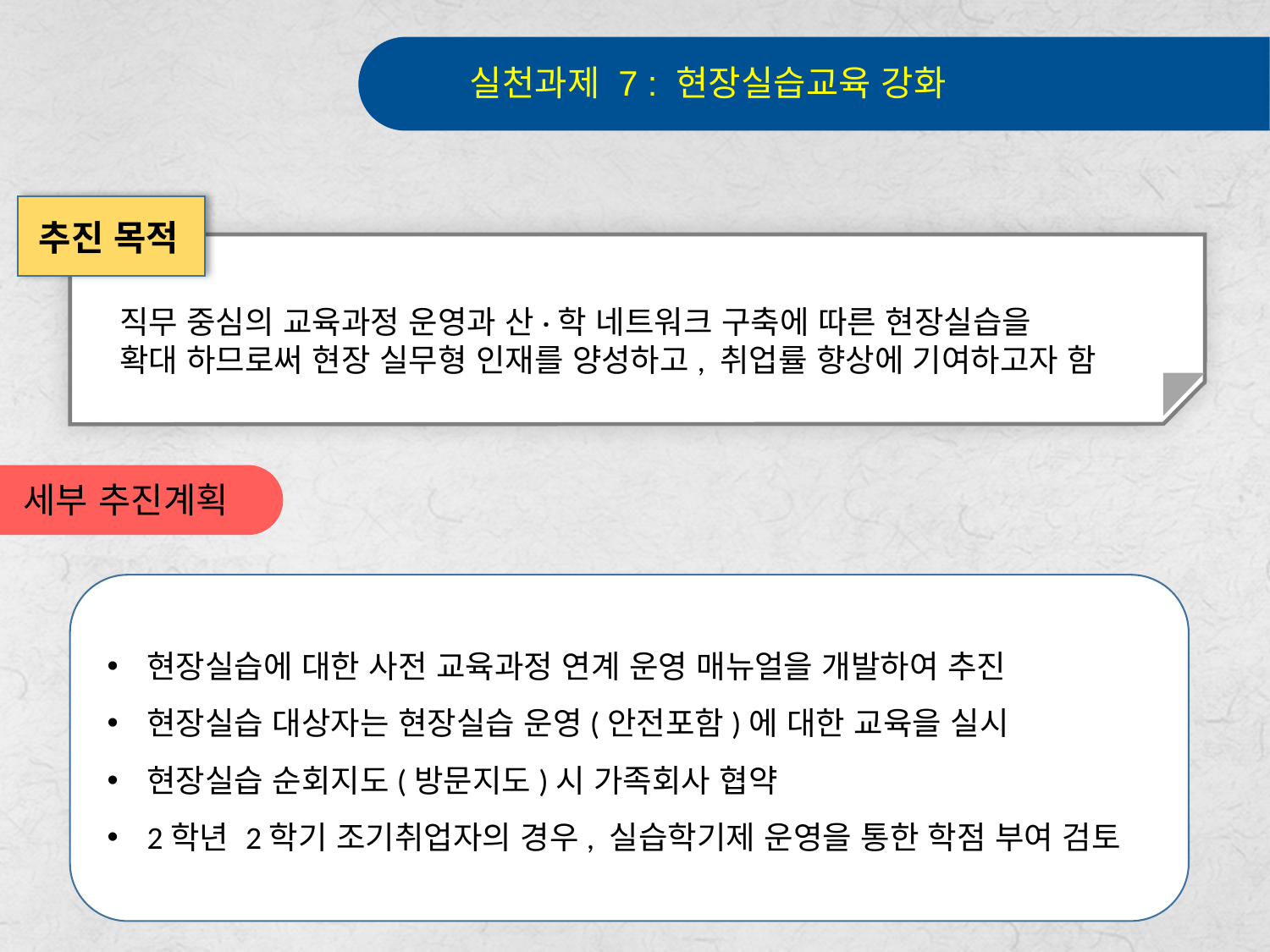

실천과제 7 : 현장실습교육 강화

추진 목적

직무 중심의 교육과정 운영과 산·학 네트워크 구축에 따른 현장실습을
확대 하므로써 현장 실무형 인재를 양성하고, 취업률 향상에 기여하고자 함

세부 추진계획

현장실습에 대한 사전 교육과정 연계 운영 매뉴얼을 개발하여 추진
현장실습 대상자는 현장실습 운영(안전포함)에 대한 교육을 실시
현장실습 순회지도(방문지도)시 가족회사 협약
2학년 2학기 조기취업자의 경우, 실습학기제 운영을 통한 학점 부여 검토